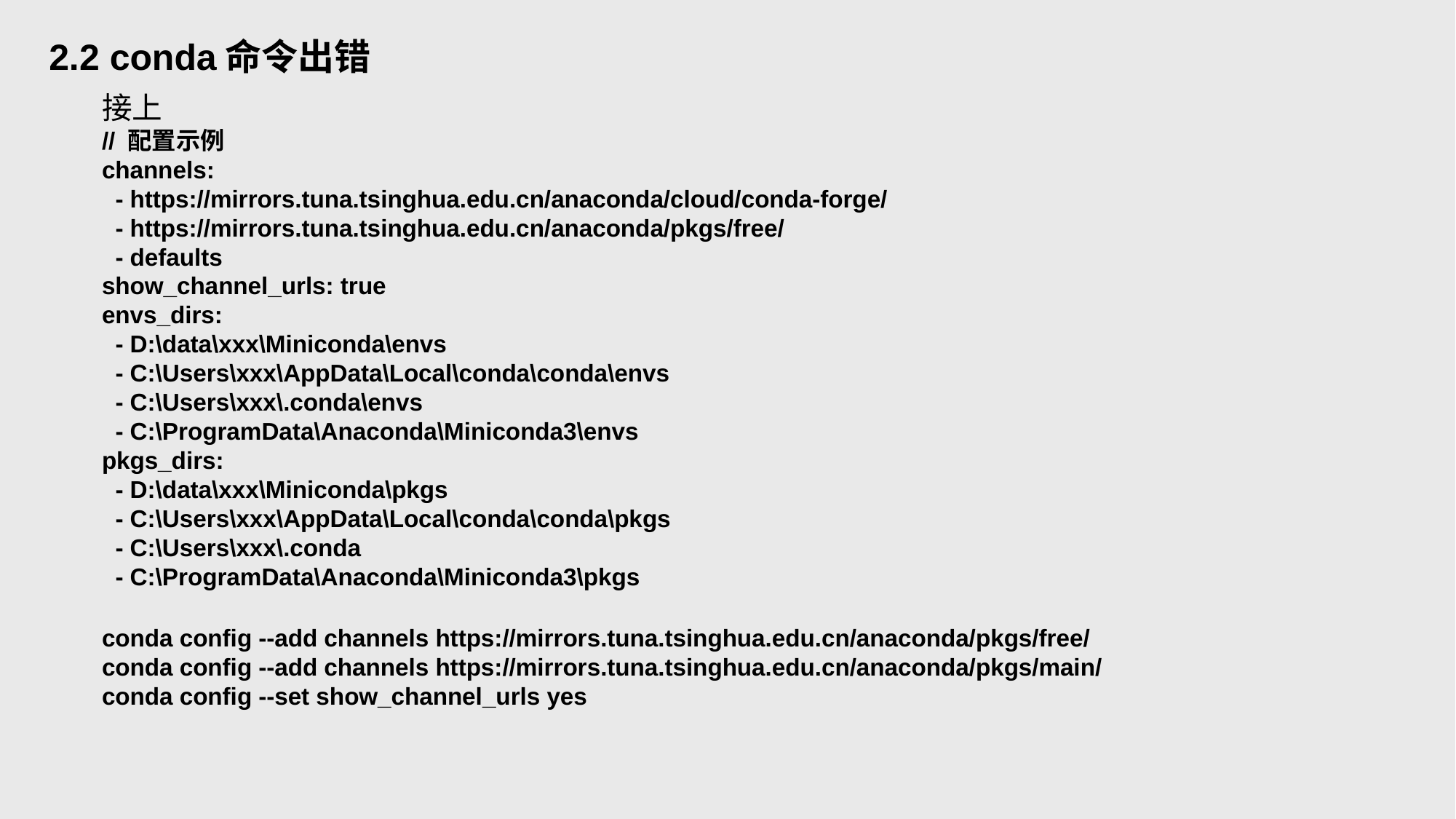

2.2 conda命令出错
接上
// 配置示例
channels:
  - https://mirrors.tuna.tsinghua.edu.cn/anaconda/cloud/conda-forge/
  - https://mirrors.tuna.tsinghua.edu.cn/anaconda/pkgs/free/
  - defaults
show_channel_urls: true
envs_dirs:
  - D:\data\xxx\Miniconda\envs
  - C:\Users\xxx\AppData\Local\conda\conda\envs
  - C:\Users\xxx\.conda\envs
  - C:\ProgramData\Anaconda\Miniconda3\envs
pkgs_dirs:
  - D:\data\xxx\Miniconda\pkgs
  - C:\Users\xxx\AppData\Local\conda\conda\pkgs
  - C:\Users\xxx\.conda
  - C:\ProgramData\Anaconda\Miniconda3\pkgs
conda config --add channels https://mirrors.tuna.tsinghua.edu.cn/anaconda/pkgs/free/
conda config --add channels https://mirrors.tuna.tsinghua.edu.cn/anaconda/pkgs/main/
conda config --set show_channel_urls yes